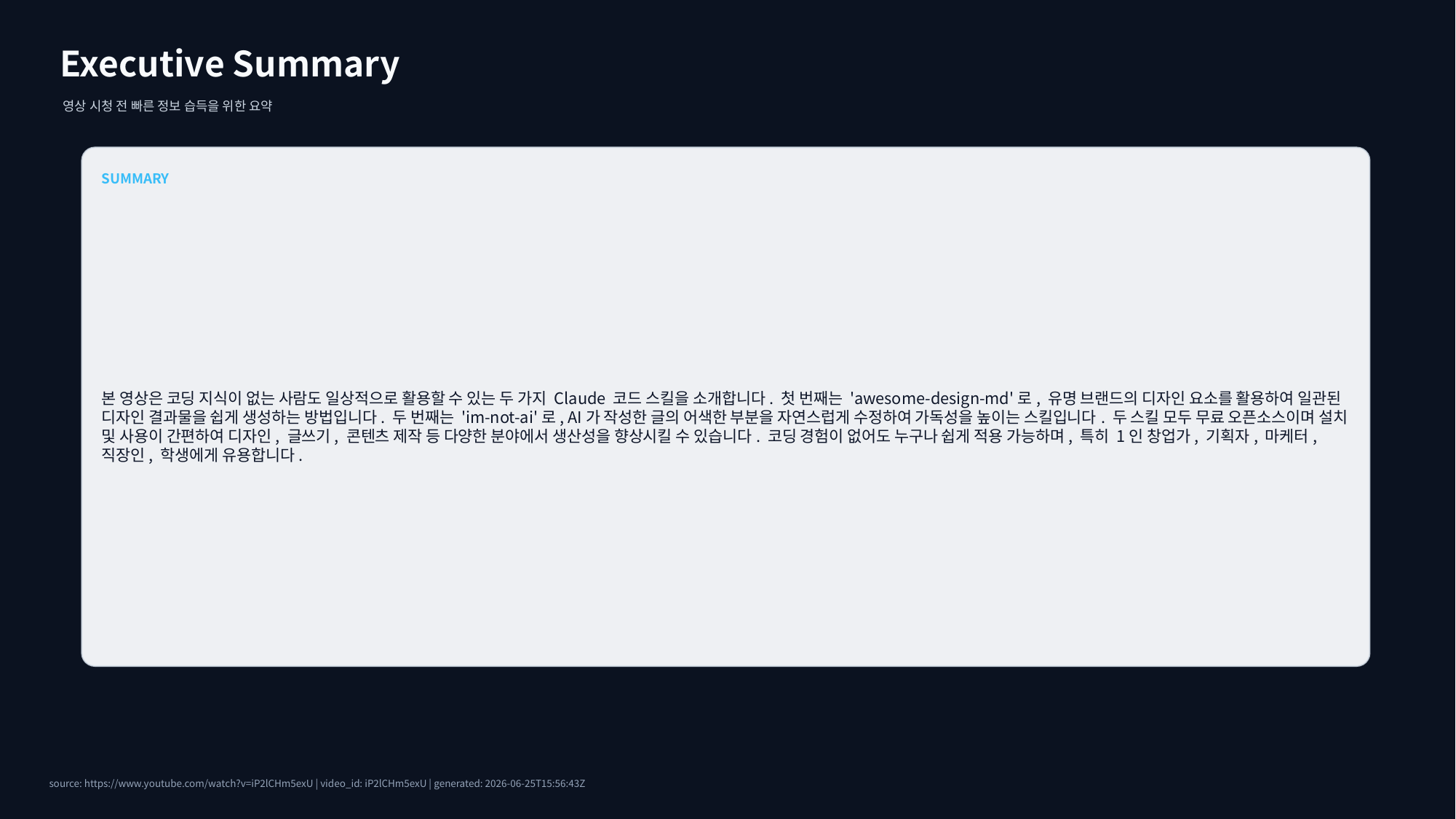

Executive Summary
영상 시청 전 빠른 정보 습득을 위한 요약

SUMMARY
본 영상은 코딩 지식이 없는 사람도 일상적으로 활용할 수 있는 두 가지 Claude 코드 스킬을 소개합니다. 첫 번째는 'awesome-design-md'로, 유명 브랜드의 디자인 요소를 활용하여 일관된 디자인 결과물을 쉽게 생성하는 방법입니다. 두 번째는 'im-not-ai'로, AI가 작성한 글의 어색한 부분을 자연스럽게 수정하여 가독성을 높이는 스킬입니다. 두 스킬 모두 무료 오픈소스이며 설치 및 사용이 간편하여 디자인, 글쓰기, 콘텐츠 제작 등 다양한 분야에서 생산성을 향상시킬 수 있습니다. 코딩 경험이 없어도 누구나 쉽게 적용 가능하며, 특히 1인 창업가, 기획자, 마케터, 직장인, 학생에게 유용합니다.
source: https://www.youtube.com/watch?v=iP2lCHm5exU | video_id: iP2lCHm5exU | generated: 2026-06-25T15:56:43Z